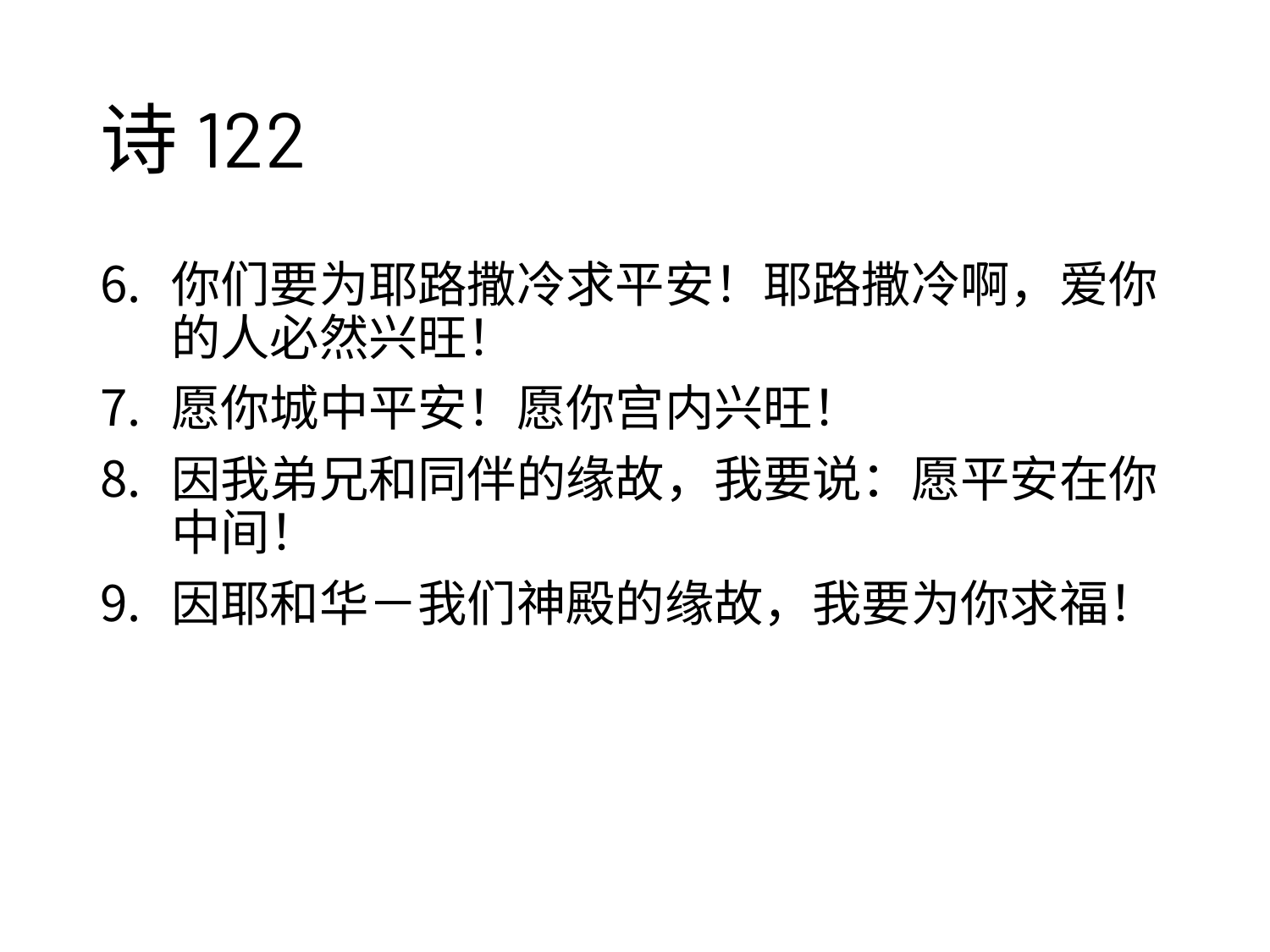

# 诗122
你们要为耶路撒冷求平安！耶路撒冷啊，爱你的人必然兴旺！
愿你城中平安！愿你宫内兴旺！
因我弟兄和同伴的缘故，我要说：愿平安在你中间！
因耶和华－我们神殿的缘故，我要为你求福！